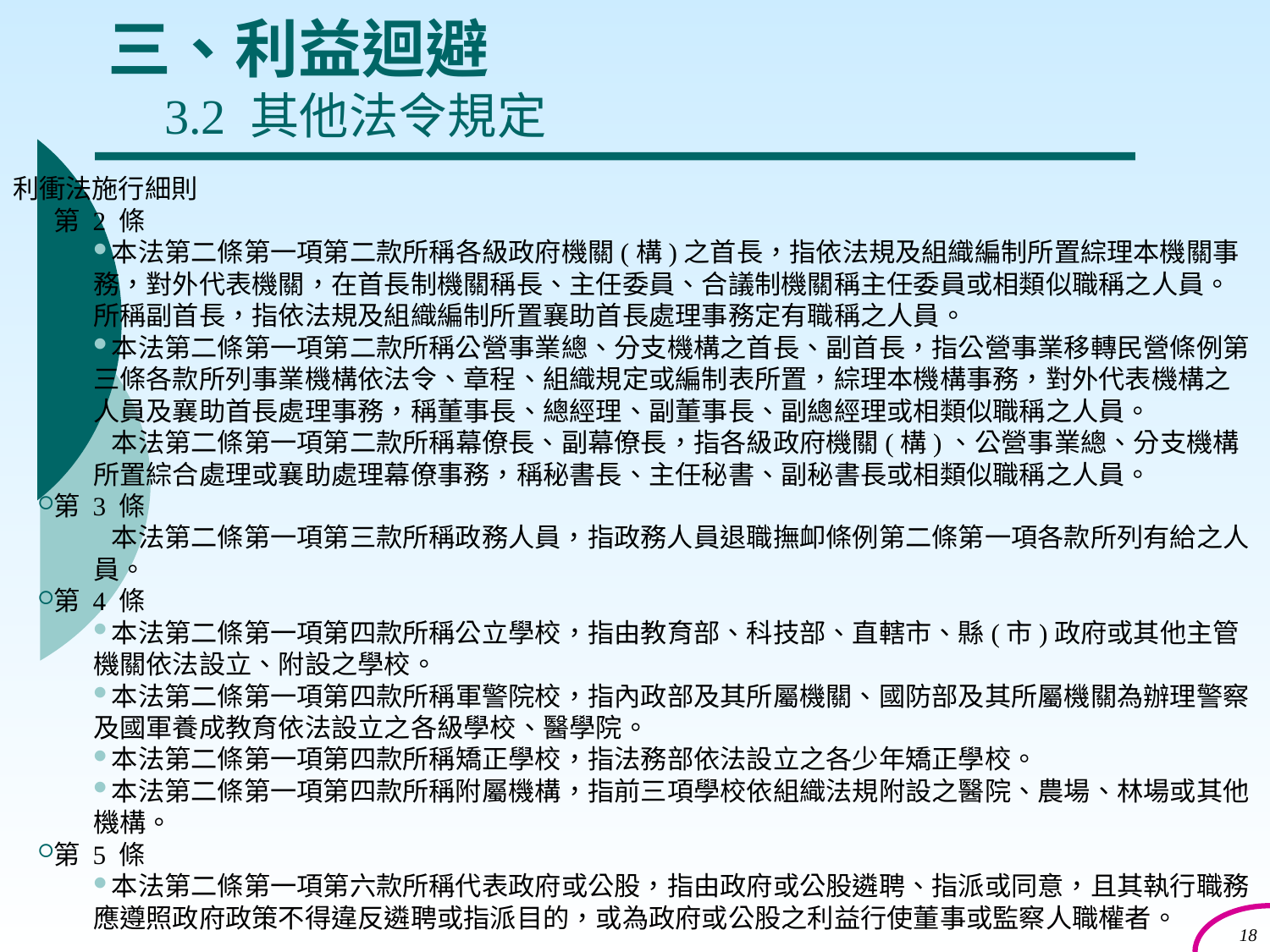

# 三、利益迴避 3.2 其他法令規定
利衝法施行細則
第 2 條
本法第二條第一項第二款所稱各級政府機關(構)之首長，指依法規及組織編制所置綜理本機關事務，對外代表機關，在首長制機關稱長、主任委員、合議制機關稱主任委員或相類似職稱之人員。所稱副首長，指依法規及組織編制所置襄助首長處理事務定有職稱之人員。
本法第二條第一項第二款所稱公營事業總、分支機構之首長、副首長，指公營事業移轉民營條例第三條各款所列事業機構依法令、章程、組織規定或編制表所置，綜理本機構事務，對外代表機構之人員及襄助首長處理事務，稱董事長、總經理、副董事長、副總經理或相類似職稱之人員。
本法第二條第一項第二款所稱幕僚長、副幕僚長，指各級政府機關(構)、公營事業總、分支機構所置綜合處理或襄助處理幕僚事務，稱秘書長、主任秘書、副秘書長或相類似職稱之人員。
第 3 條
本法第二條第一項第三款所稱政務人員，指政務人員退職撫卹條例第二條第一項各款所列有給之人員。
第 4 條
本法第二條第一項第四款所稱公立學校，指由教育部、科技部、直轄市、縣(市)政府或其他主管機關依法設立、附設之學校。
本法第二條第一項第四款所稱軍警院校，指內政部及其所屬機關、國防部及其所屬機關為辦理警察及國軍養成教育依法設立之各級學校、醫學院。
本法第二條第一項第四款所稱矯正學校，指法務部依法設立之各少年矯正學校。
本法第二條第一項第四款所稱附屬機構，指前三項學校依組織法規附設之醫院、農場、林場或其他機構。
第 5 條
本法第二條第一項第六款所稱代表政府或公股，指由政府或公股遴聘、指派或同意，且其執行職務應遵照政府政策不得違反遴聘或指派目的，或為政府或公股之利益行使董事或監察人職權者。
18